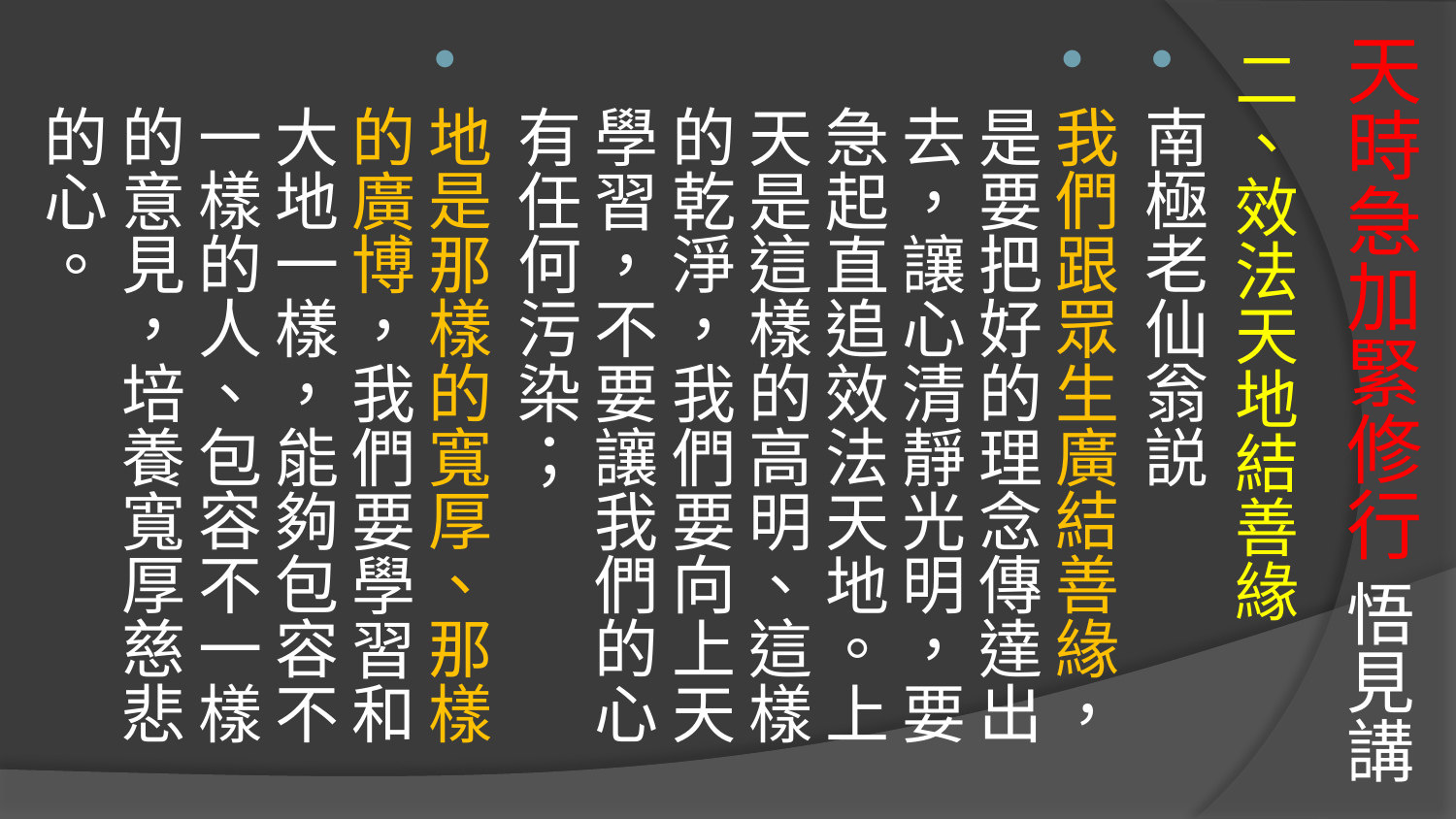

# 天時急加緊修行 悟見講
二、效法天地結善緣
南極老仙翁説
我們跟眾生廣結善緣，是要把好的理念傳達出去，讓心清靜光明，要急起直追效法天地。上天是這樣的高明、這樣的乾淨，我們要向上天學習，不要讓我們的心有任何污染；
地是那樣的寬厚、那樣的廣博，我們要學習和大地一樣，能夠包容不一樣的人、包容不一樣的意見，培養寬厚慈悲的心。